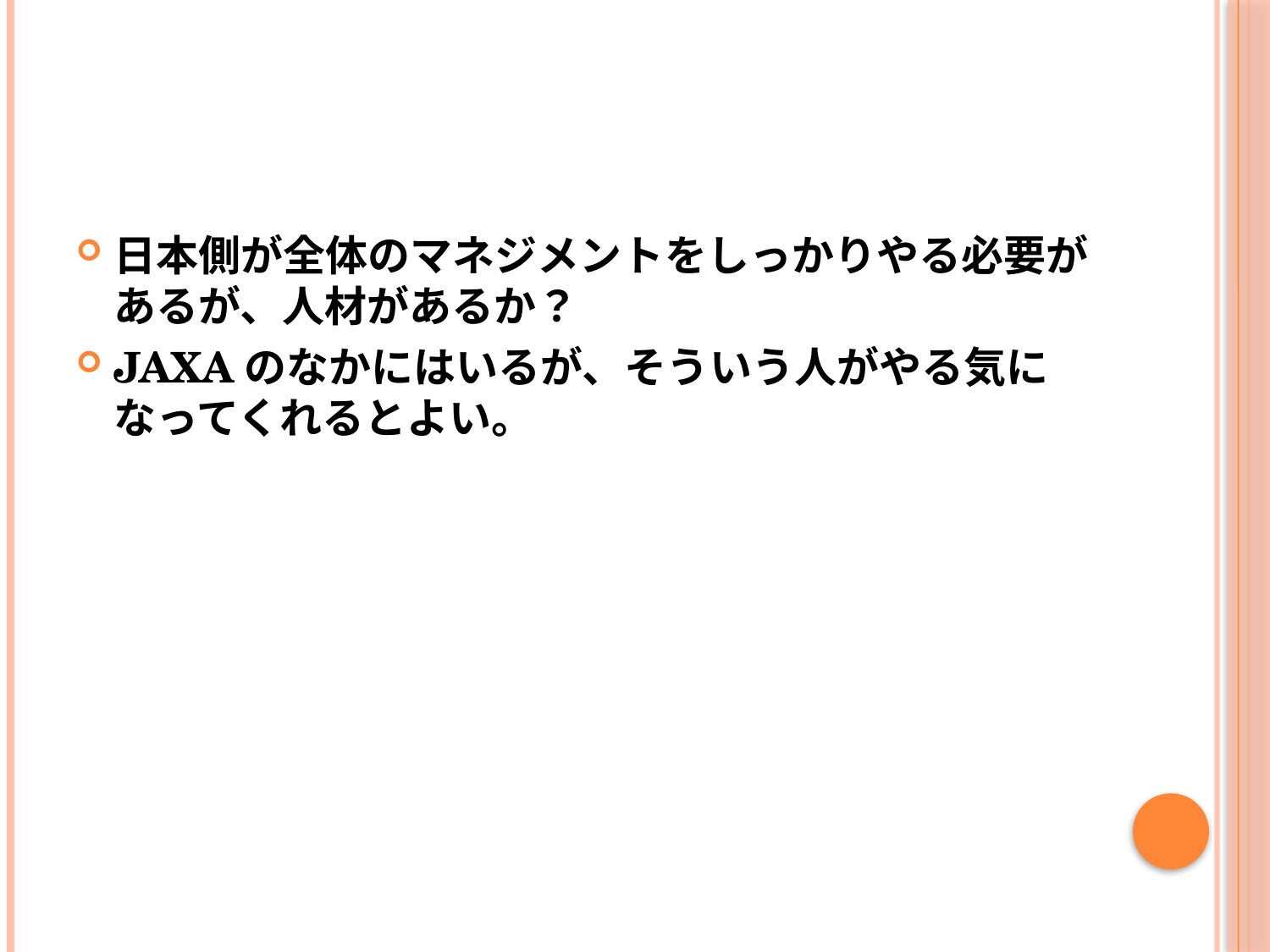

#
日本側が全体のマネジメントをしっかりやる必要があるが、人材があるか？
JAXAのなかにはいるが、そういう人がやる気になってくれるとよい。